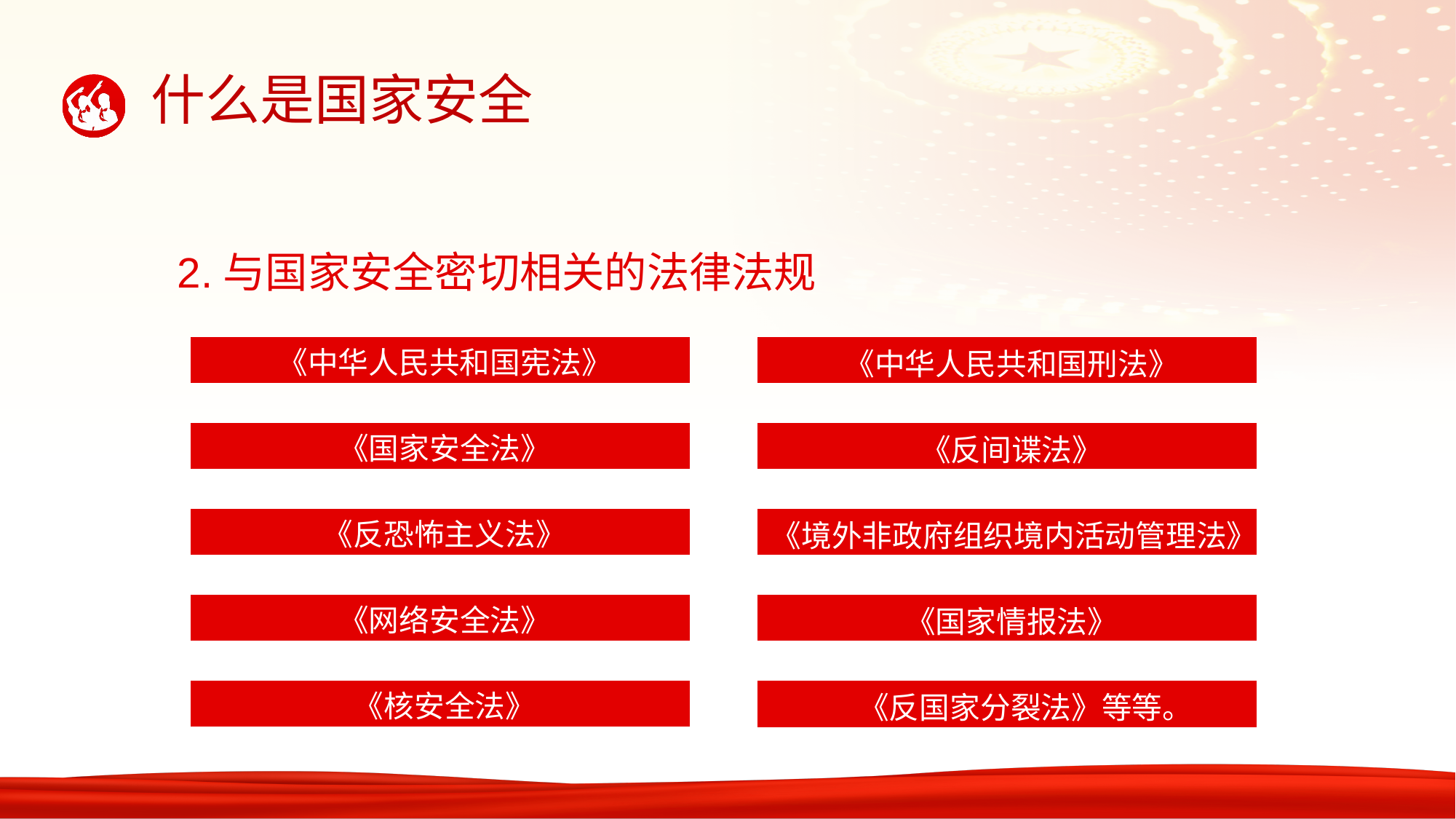

2.与国家安全密切相关的法律法规
《中华人民共和国宪法》

《中华人民共和国刑法》

《国家安全法》

《反间谍法》

《反恐怖主义法》

《境外非政府组织境内活动管理法》

《网络安全法》

《国家情报法》

《核安全法》

《反国家分裂法》等等。